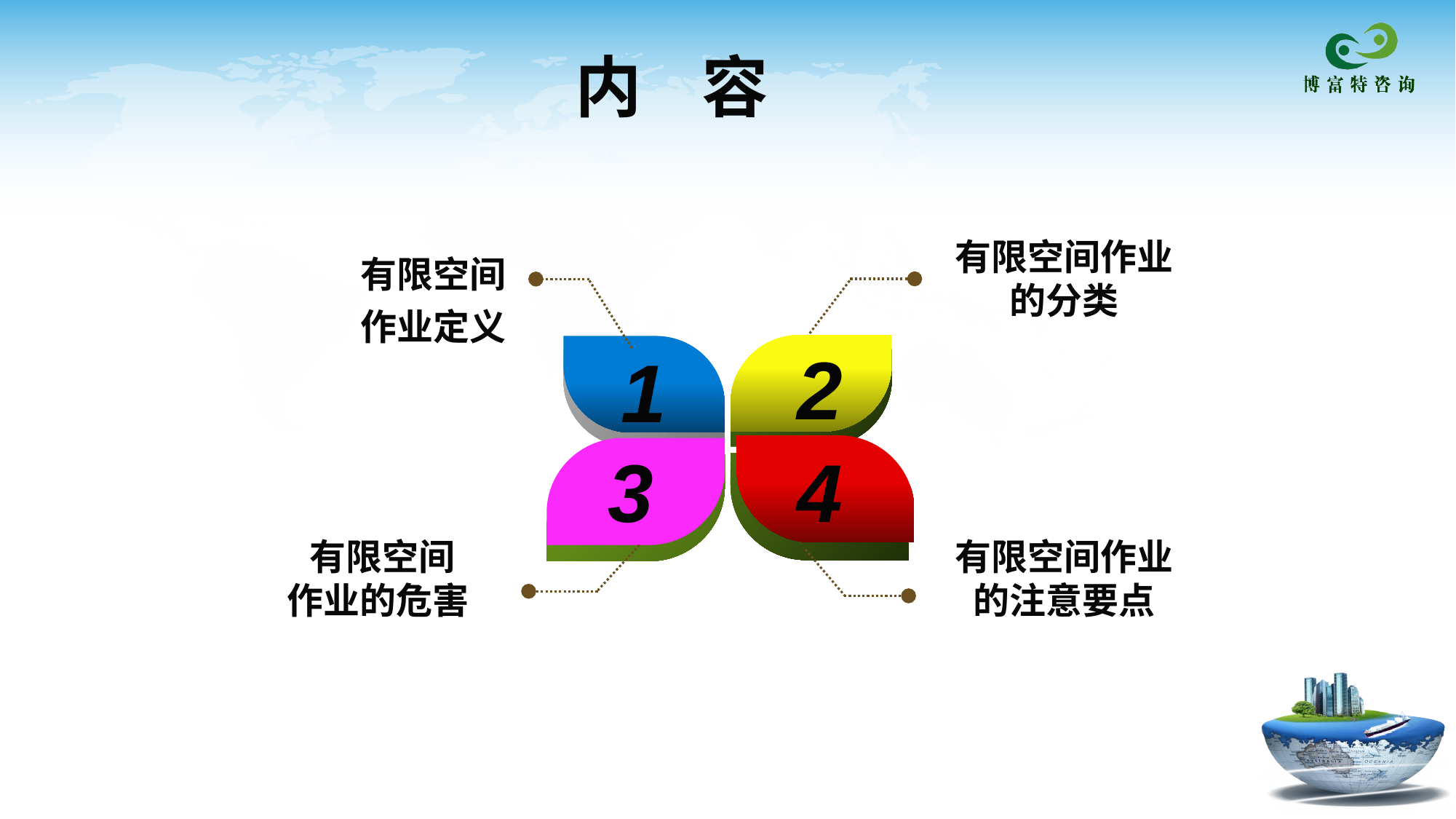

内    容
有限空间作业
的分类
有限空间
作业定义
2

1
4
3
有限空间
作业的危害

有限空间作业
的注意要点